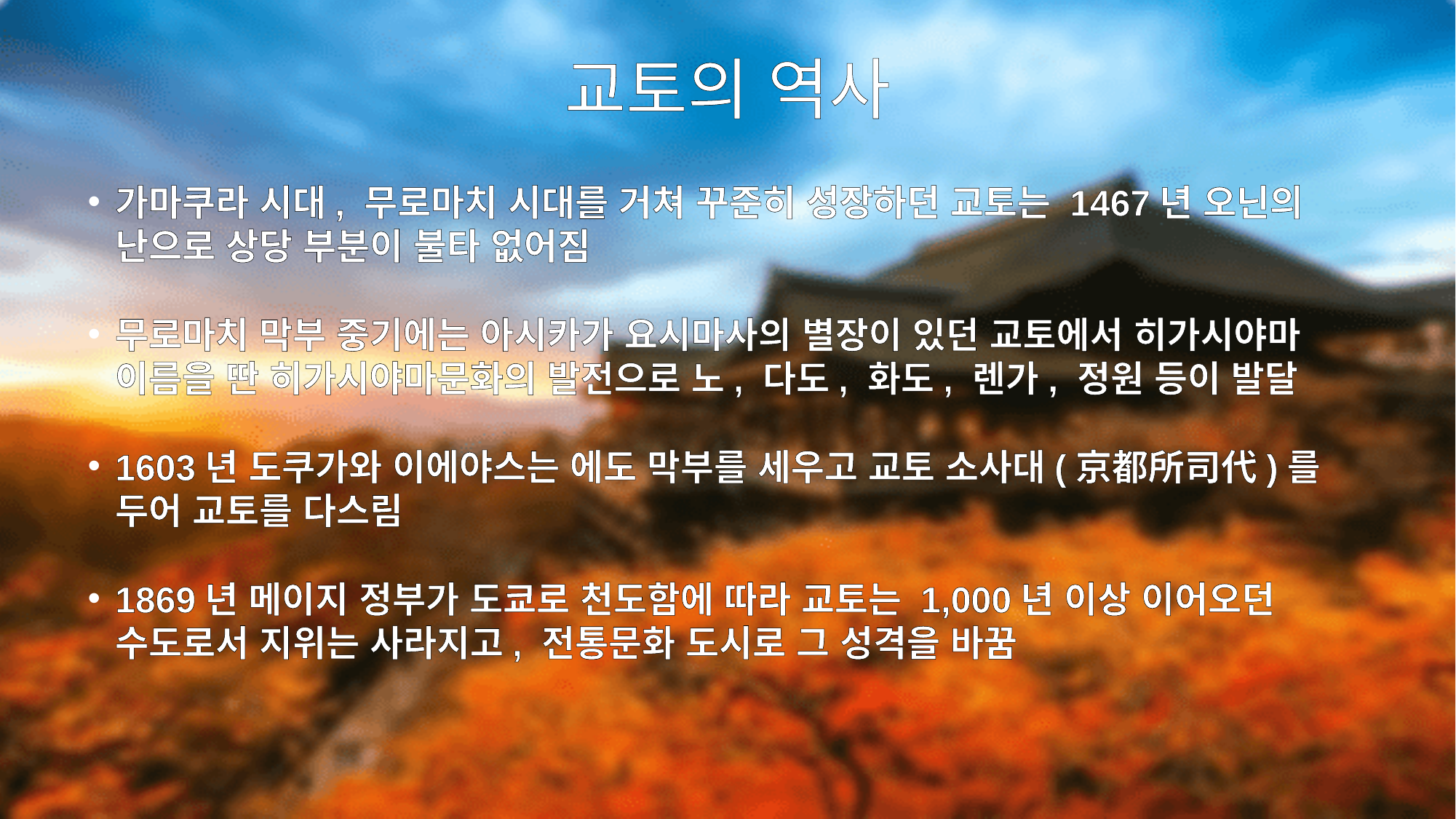

# 교토의 역사
가마쿠라 시대, 무로마치 시대를 거쳐 꾸준히 성장하던 교토는 1467년 오닌의 난으로 상당 부분이 불타 없어짐

무로마치 막부 중기에는 아시카가 요시마사의 별장이 있던 교토에서 히가시야마 이름을 딴 히가시야마문화의 발전으로 노, 다도, 화도, 렌가, 정원 등이 발달

1603년 도쿠가와 이에야스는 에도 막부를 세우고 교토 소사대(京都所司代)를 두어 교토를 다스림

1869년 메이지 정부가 도쿄로 천도함에 따라 교토는 1,000년 이상 이어오던 수도로서 지위는 사라지고, 전통문화 도시로 그 성격을 바꿈